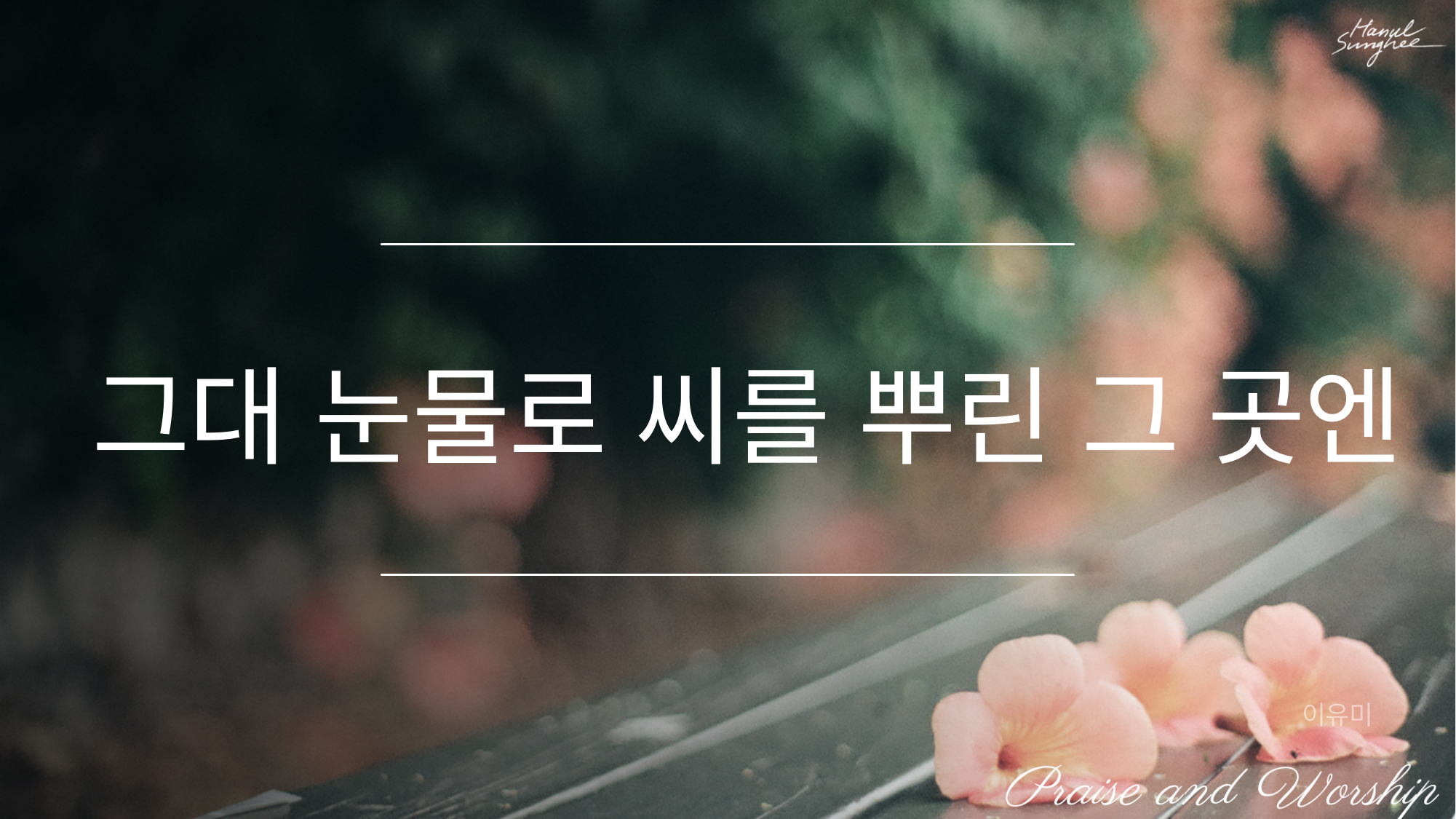

그대 눈물로 씨를 뿌린 그 곳엔

이유미